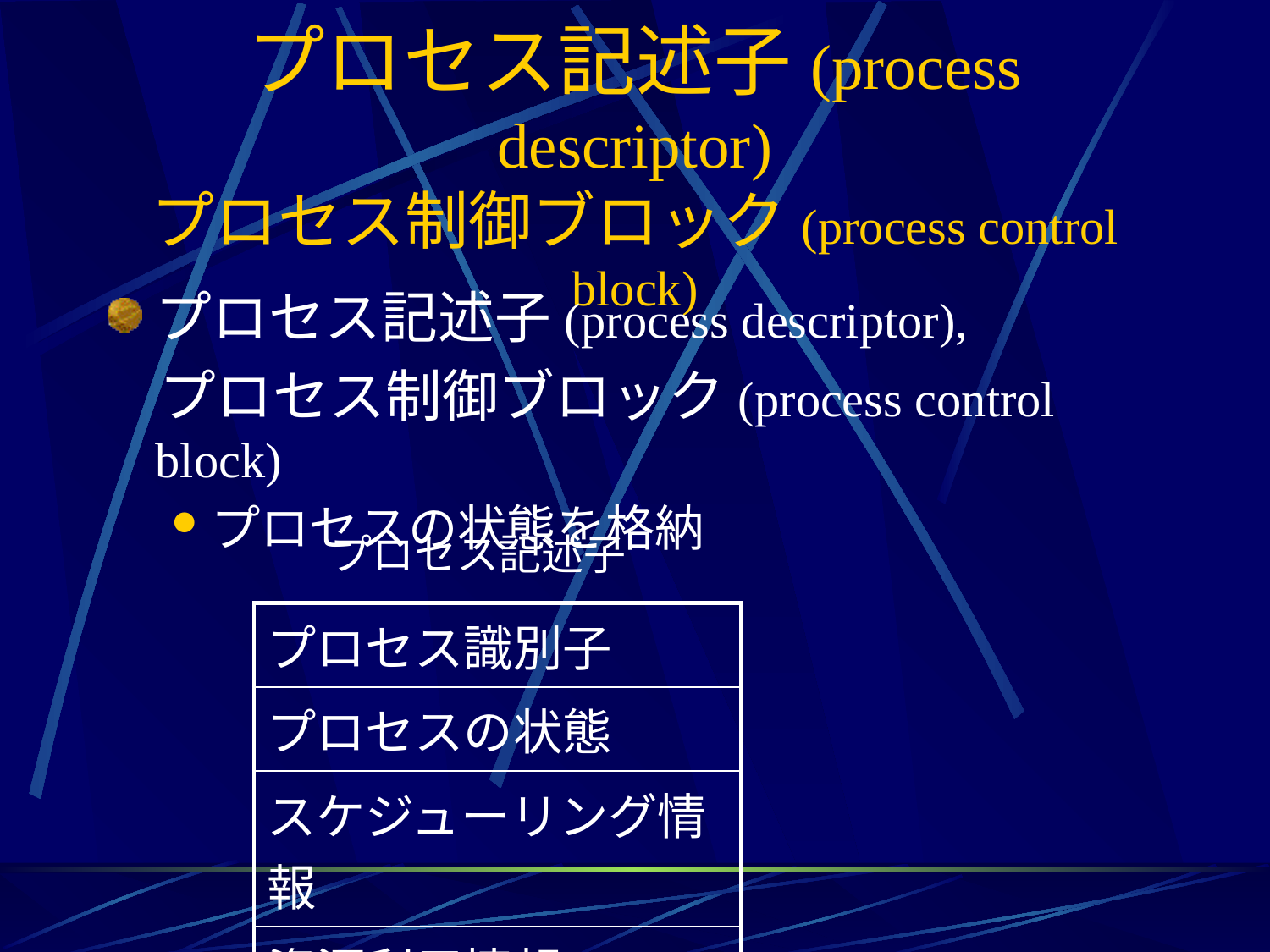

# プロセス記述子(process descriptor) プロセス制御ブロック(process control block)
プロセス記述子(process descriptor),
   プロセス制御ブロック(process control block)
プロセスの状態を格納
プロセス記述子
| プロセス識別子 |
| --- |
| プロセスの状態 |
| スケジューリング情報 |
| 資源利用情報 |